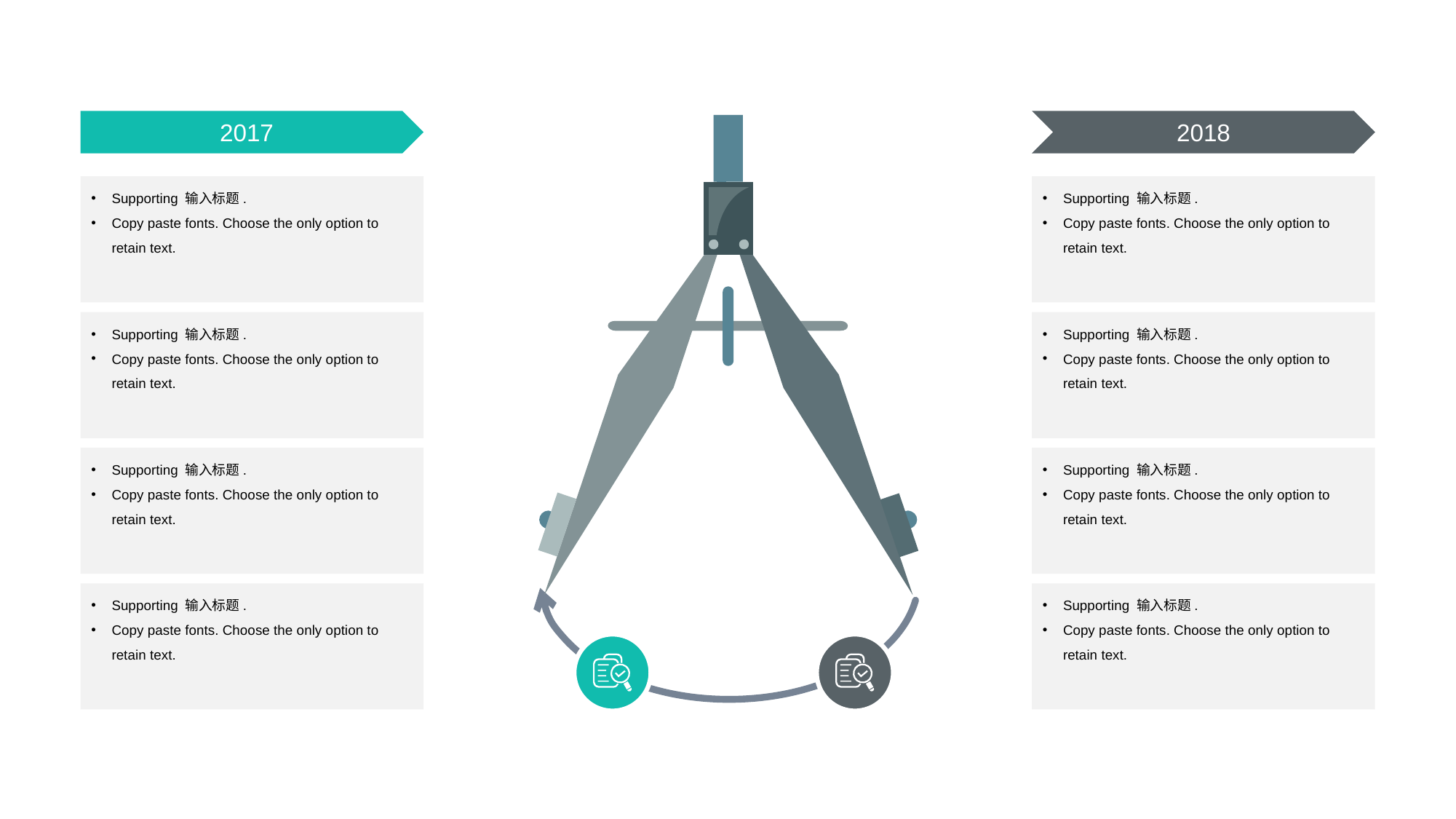

2017
2018
Supporting 输入标题.
Copy paste fonts. Choose the only option to retain text.
Supporting 输入标题.
Copy paste fonts. Choose the only option to retain text.
Supporting 输入标题.
Copy paste fonts. Choose the only option to retain text.
Supporting 输入标题.
Copy paste fonts. Choose the only option to retain text.
Supporting 输入标题.
Copy paste fonts. Choose the only option to retain text.
Supporting 输入标题.
Copy paste fonts. Choose the only option to retain text.
Supporting 输入标题.
Copy paste fonts. Choose the only option to retain text.
Supporting 输入标题.
Copy paste fonts. Choose the only option to retain text.